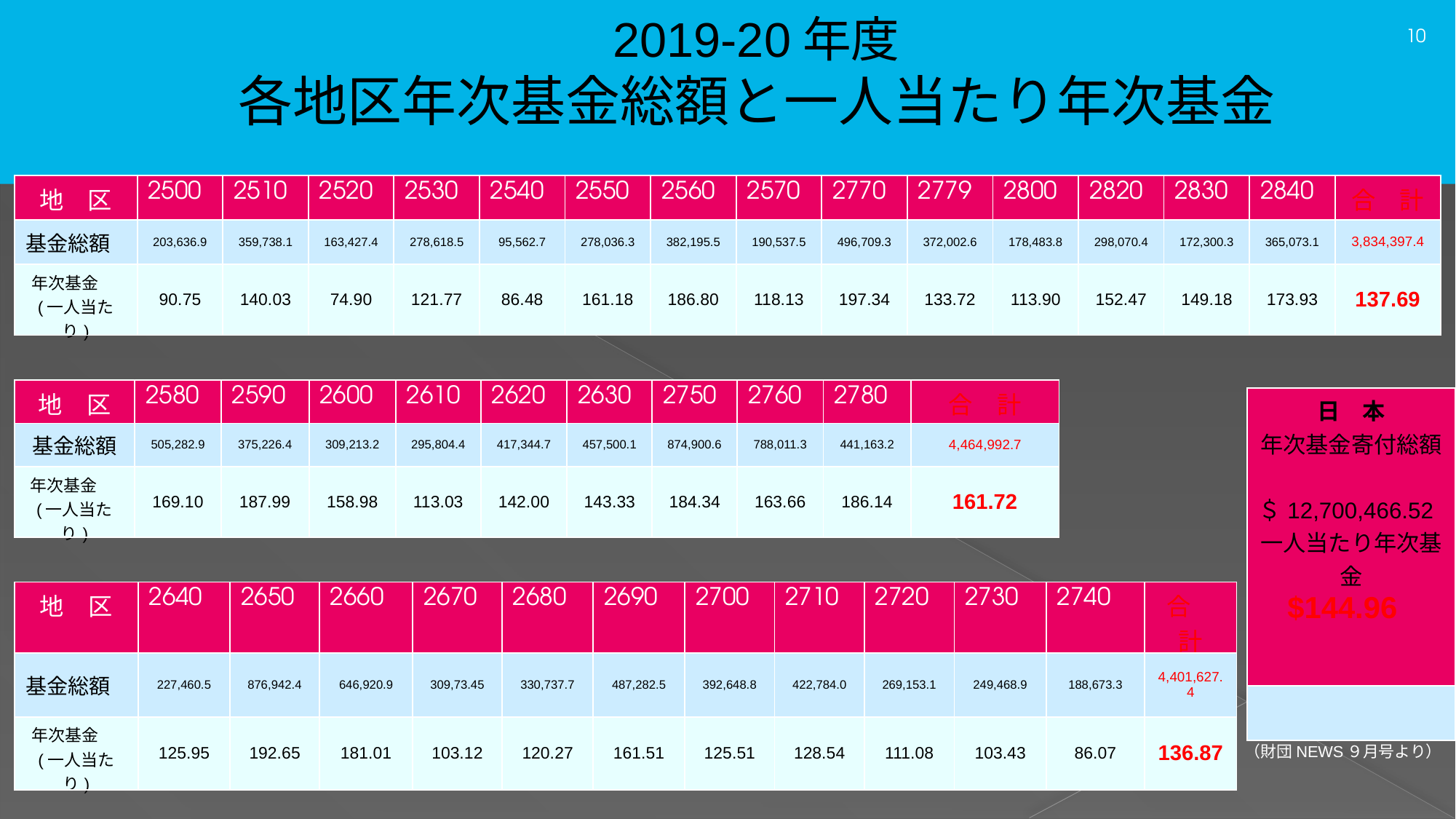

# 2019-20年度 各地区年次基金総額と一人当たり年次基金
10
| 地　区 | 2500 | 2510 | 2520 | 2530 | 2540 | 2550 | 2560 | 2570 | 2770 | 2779 | 2800 | 2820 | 2830 | 2840 | 合　計 |
| --- | --- | --- | --- | --- | --- | --- | --- | --- | --- | --- | --- | --- | --- | --- | --- |
| 基金総額 | 203,636.9 | 359,738.1 | 163,427.4 | 278,618.5 | 95,562.7 | 278,036.3 | 382,195.5 | 190,537.5 | 496,709.3 | 372,002.6 | 178,483.8 | 298,070.4 | 172,300.3 | 365,073.1 | 3,834,397.4 |
| 年次基金　(一人当たり) | 90.75 | 140.03 | 74.90 | 121.77 | 86.48 | 161.18 | 186.80 | 118.13 | 197.34 | 133.72 | 113.90 | 152.47 | 149.18 | 173.93 | 137.69 |
第1地域　14地区
寄付額：米ドル
| 地　区 | 2580 | 2590 | 2600 | 2610 | 2620 | 2630 | 2750 | 2760 | 2780 | 合　計 |
| --- | --- | --- | --- | --- | --- | --- | --- | --- | --- | --- |
| 基金総額 | 505,282.9 | 375,226.4 | 309,213.2 | 295,804.4 | 417,344.7 | 457,500.1 | 874,900.6 | 788,011.3 | 441,163.2 | 4,464,992.7 |
| 年次基金　(一人当たり) | 169.10 | 187.99 | 158.98 | 113.03 | 142.00 | 143.33 | 184.34 | 163.66 | 186.14 | 161.72 |
| 日　本 年次基金寄付総額 ＄12,700,466.52 一人当たり年次基金 　$144.96 |
| --- |
|  |
| 地　区 | 2640 | 2650 | 2660 | 2670 | 2680 | 2690 | 2700 | 2710 | 2720 | 2730 | 2740 | 合　計 |
| --- | --- | --- | --- | --- | --- | --- | --- | --- | --- | --- | --- | --- |
| 基金総額 | 227,460.5 | 876,942.4 | 646,920.9 | 309,73.45 | 330,737.7 | 487,282.5 | 392,648.8 | 422,784.0 | 269,153.1 | 249,468.9 | 188,673.3 | 4,401,627.4 |
| 年次基金　(一人当たり) | 125.95 | 192.65 | 181.01 | 103.12 | 120.27 | 161.51 | 125.51 | 128.54 | 111.08 | 103.43 | 86.07 | 136.87 |
（財団NEWS９月号より）